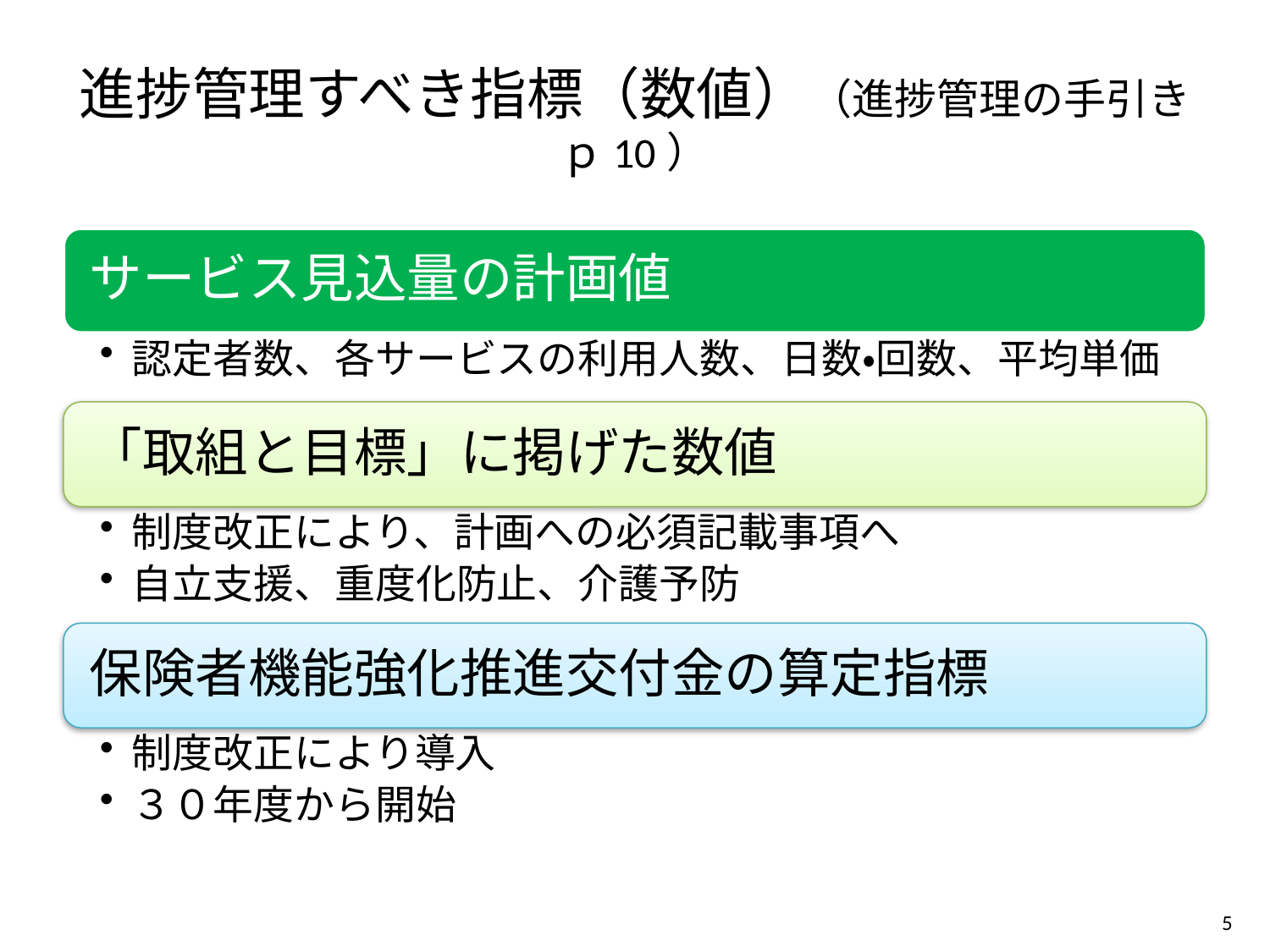

# 進捗管理すべき指標（数値）（進捗管理の手引きｐ10）
サービス見込量の計画値
認定者数、各サービスの利用人数、日数・回数、平均単価
「取組と目標」に掲げた数値
制度改正により、計画への必須記載事項へ
自立支援、重度化防止、介護予防
保険者機能強化推進交付金の算定指標
制度改正により導入
３０年度から開始
5